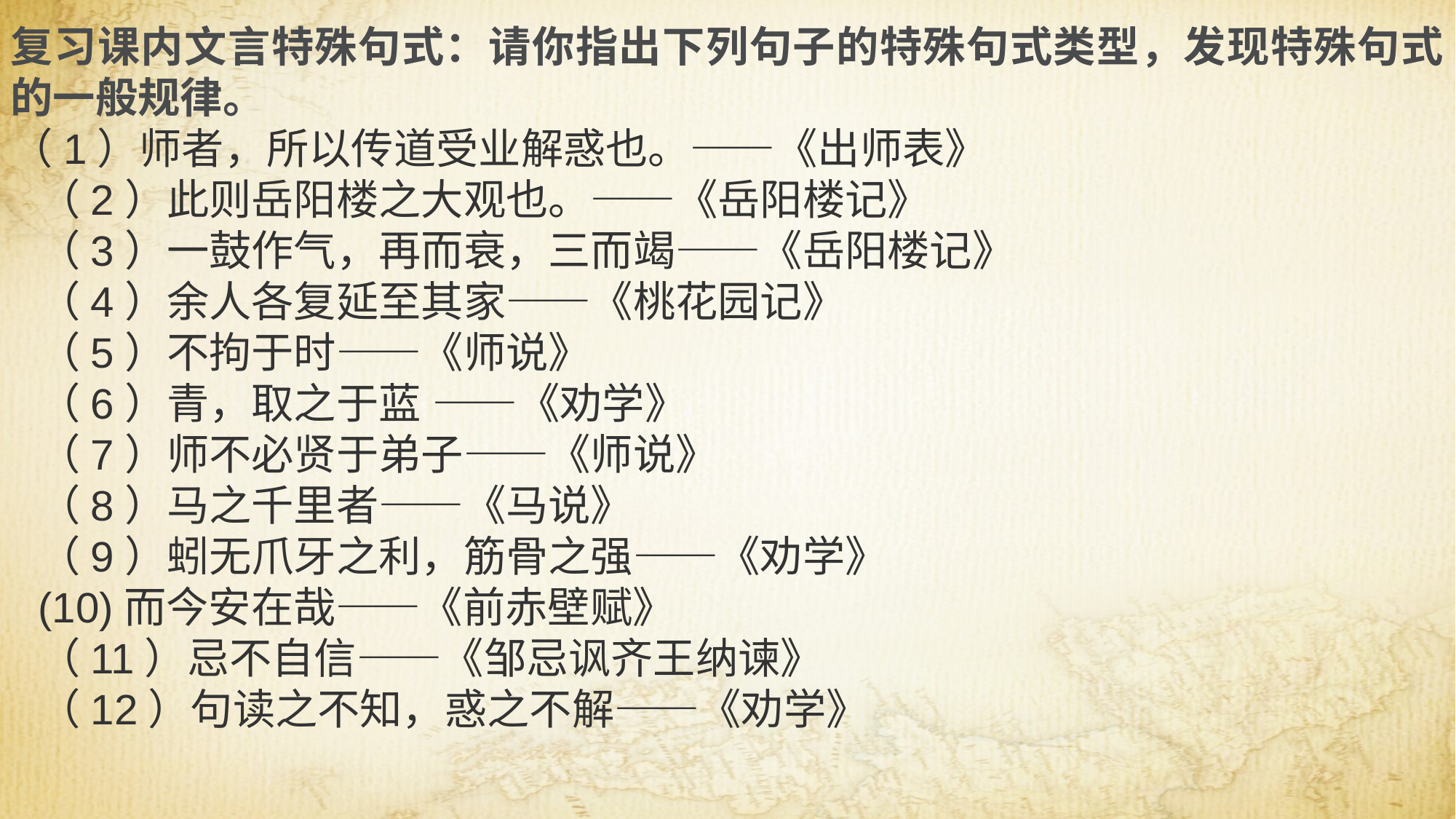

复习课内文言特殊句式：请你指出下列句子的特殊句式类型，发现特殊句式的一般规律。
（1）师者，所以传道受业解惑也。——《出师表》
（2）此则岳阳楼之大观也。——《岳阳楼记》
（3）一鼓作气，再而衰，三而竭——《岳阳楼记》
（4）余人各复延至其家——《桃花园记》
（5）不拘于时——《师说》
（6）青，取之于蓝 ——《劝学》
（7）师不必贤于弟子——《师说》
（8）马之千里者——《马说》
（9）蚓无爪牙之利，筋骨之强——《劝学》
(10)而今安在哉——《前赤壁赋》
（11）忌不自信——《邹忌讽齐王纳谏》
（12）句读之不知，惑之不解——《劝学》